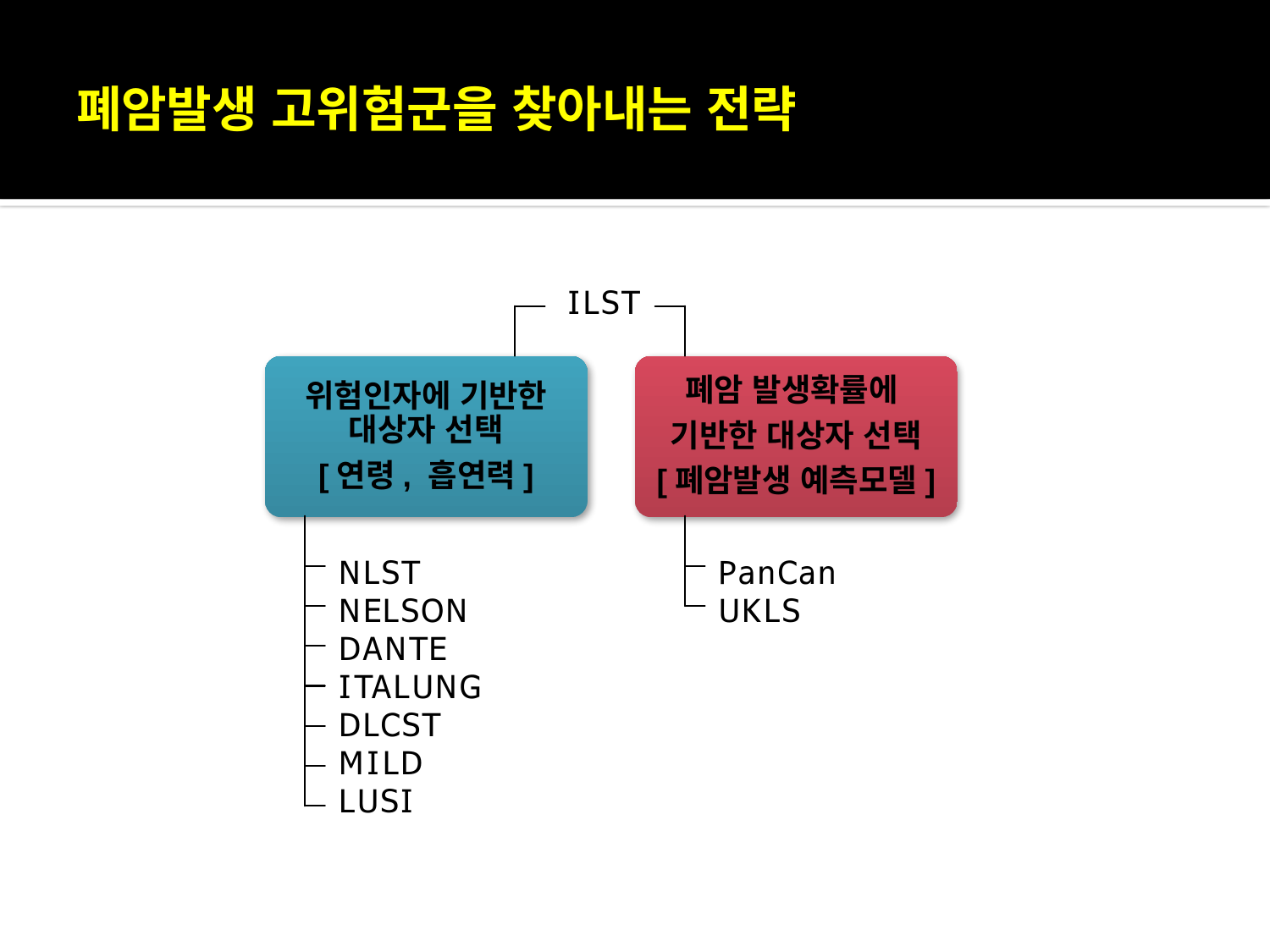

# 폐암발생 고위험군을 찾아내는 전략
ILST

위험인자에 기반한 대상자 선택
[연령, 흡연력]
NLST
NELSON
DANTE
ITALUNG
DLCST
MILD
LUSI

폐암 발생확률에
기반한 대상자 선택
[폐암발생 예측모델]
PanCan
UKLS